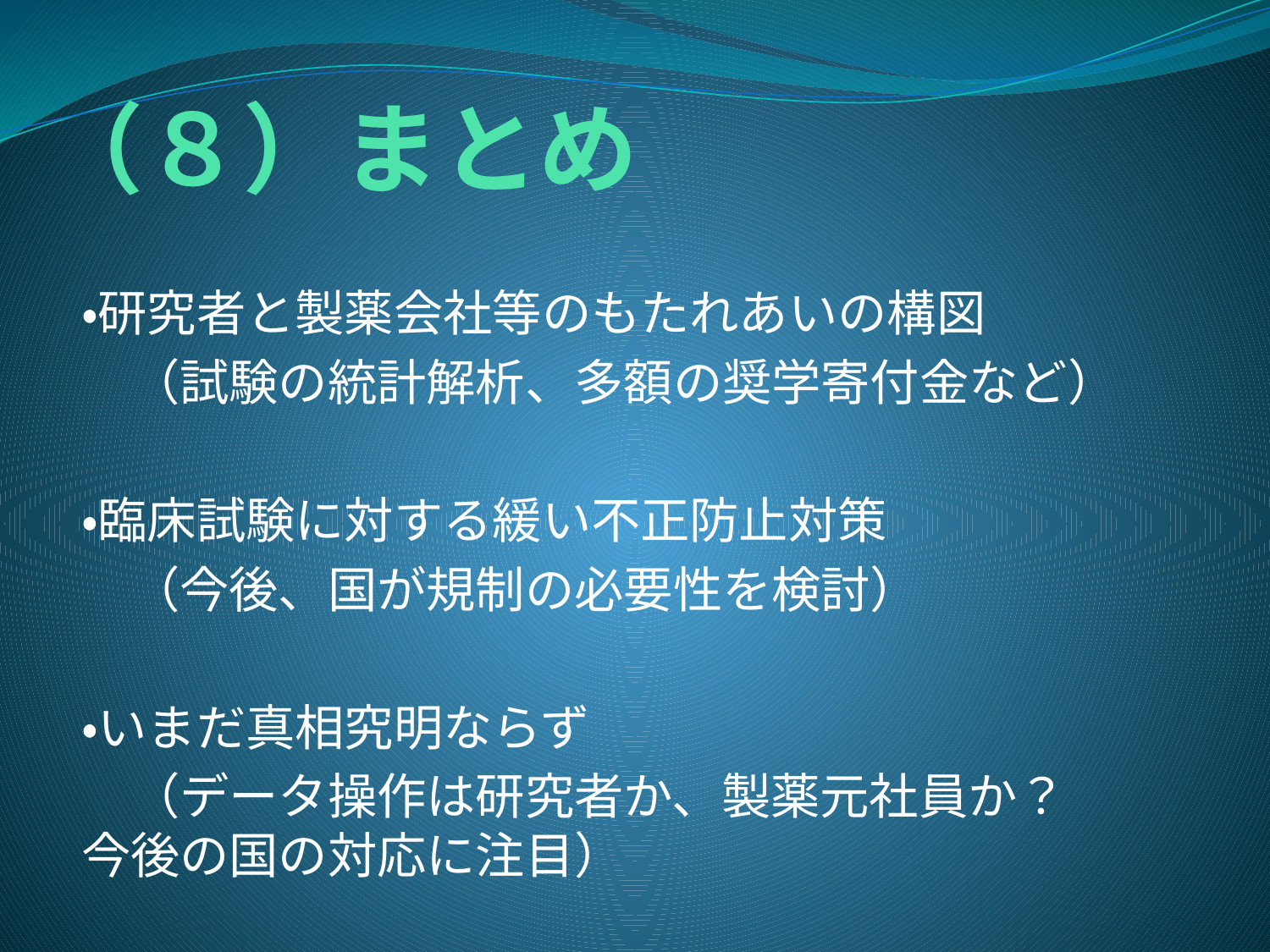

# （８）まとめ
・研究者と製薬会社等のもたれあいの構図
　（試験の統計解析、多額の奨学寄付金など）

・臨床試験に対する緩い不正防止対策
　（今後、国が規制の必要性を検討）

・いまだ真相究明ならず
　（データ操作は研究者か、製薬元社員か？　今後の国の対応に注目）